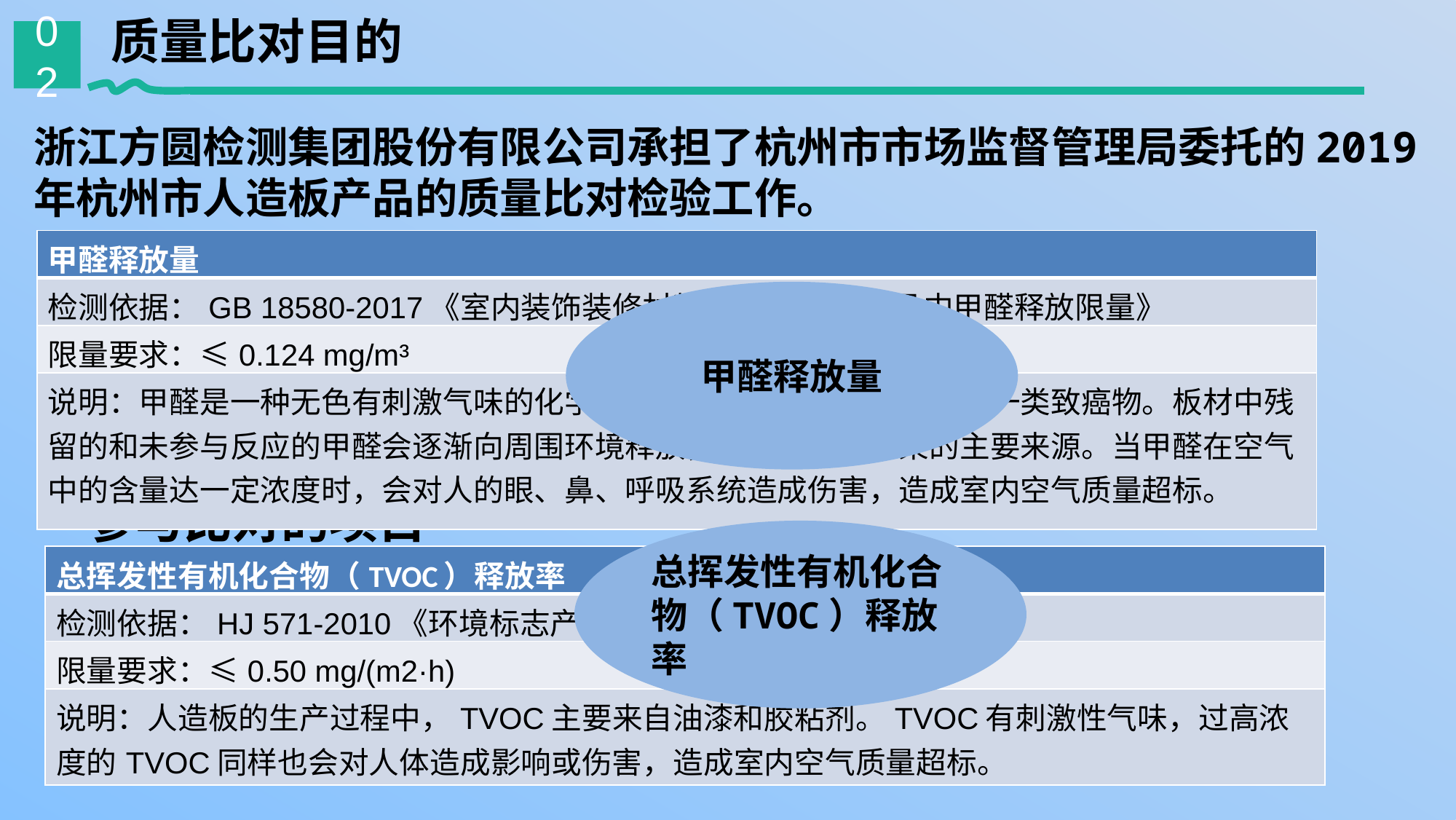

质量比对目的
02

浙江方圆检测集团股份有限公司承担了杭州市市场监督管理局委托的2019年杭州市人造板产品的质量比对检验工作。
| 甲醛释放量 |
| --- |
| 检测依据：GB 18580-2017《室内装饰装修材料 人造板及其制品中甲醛释放限量》 |
| 限量要求：≤0.124 mg/m³ |
| 说明：甲醛是一种无色有刺激气味的化学气体，世界卫生组织将其列为一类致癌物。板材中残留的和未参与反应的甲醛会逐渐向周围环境释放，是形成甲醛污染的主要来源。当甲醛在空气中的含量达一定浓度时，会对人的眼、鼻、呼吸系统造成伤害，造成室内空气质量超标。 |
甲醛释放量
  参与比对的项目
总挥发性有机化合物（TVOC）释放率
| 总挥发性有机化合物（TVOC）释放率 |
| --- |
| 检测依据：HJ 571-2010《环境标志产品技术要求 人造板及其制品》 |
| 限量要求：≤0.50 mg/(m2·h) |
| 说明：人造板的生产过程中，TVOC主要来自油漆和胶粘剂。TVOC有刺激性气味，过高浓度的TVOC同样也会对人体造成影响或伤害，造成室内空气质量超标。 |